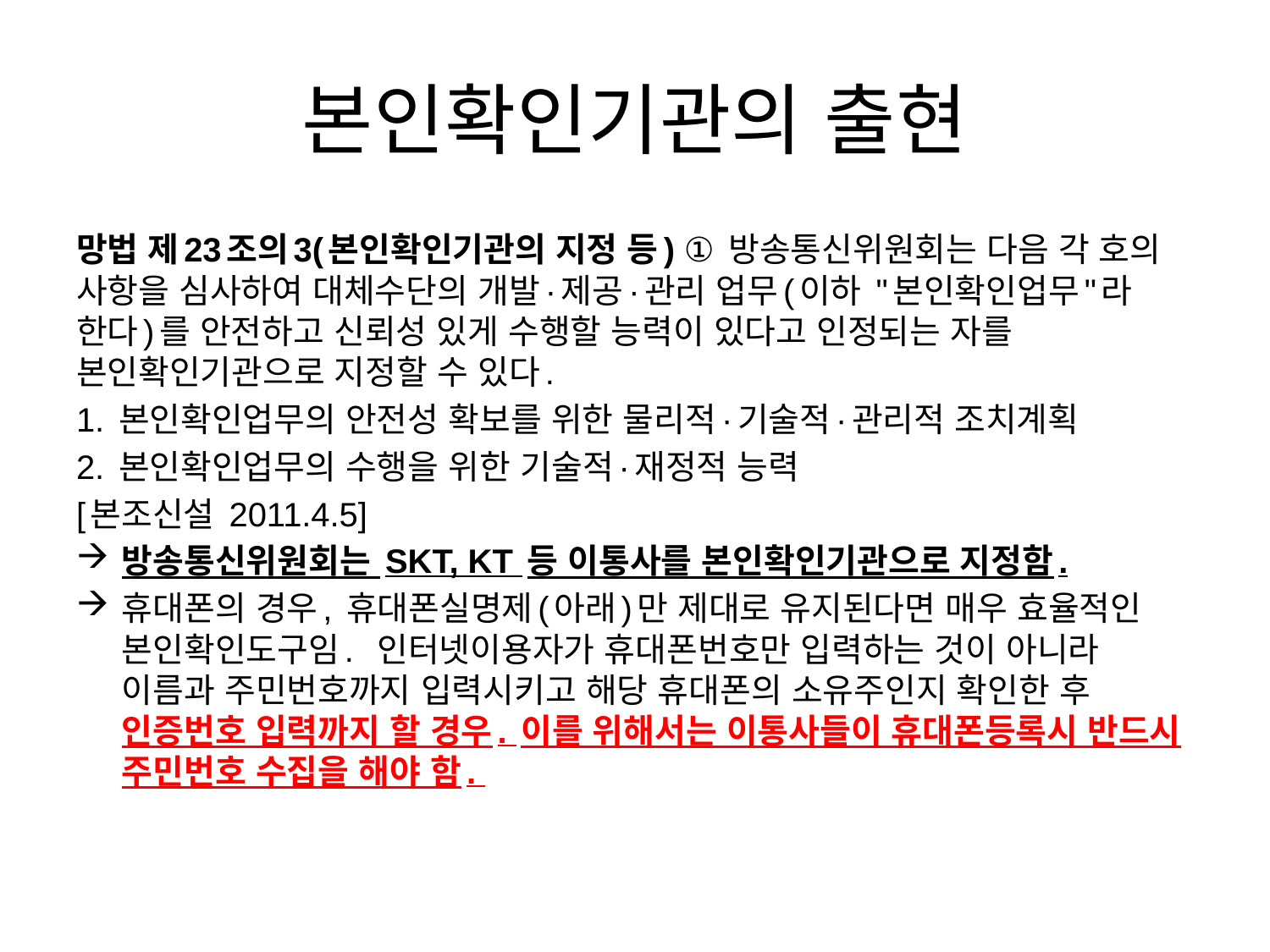

# 본인확인기관의 출현
망법 제23조의3(본인확인기관의 지정 등) ① 방송통신위원회는 다음 각 호의 사항을 심사하여 대체수단의 개발·제공·관리 업무(이하 "본인확인업무"라 한다)를 안전하고 신뢰성 있게 수행할 능력이 있다고 인정되는 자를 본인확인기관으로 지정할 수 있다.
1. 본인확인업무의 안전성 확보를 위한 물리적·기술적·관리적 조치계획
2. 본인확인업무의 수행을 위한 기술적·재정적 능력
[본조신설 2011.4.5]
방송통신위원회는 SKT, KT 등 이통사를 본인확인기관으로 지정함.
휴대폰의 경우, 휴대폰실명제(아래)만 제대로 유지된다면 매우 효율적인 본인확인도구임.  인터넷이용자가 휴대폰번호만 입력하는 것이 아니라 이름과 주민번호까지 입력시키고 해당 휴대폰의 소유주인지 확인한 후 인증번호 입력까지 할 경우. 이를 위해서는 이통사들이 휴대폰등록시 반드시 주민번호 수집을 해야 함.